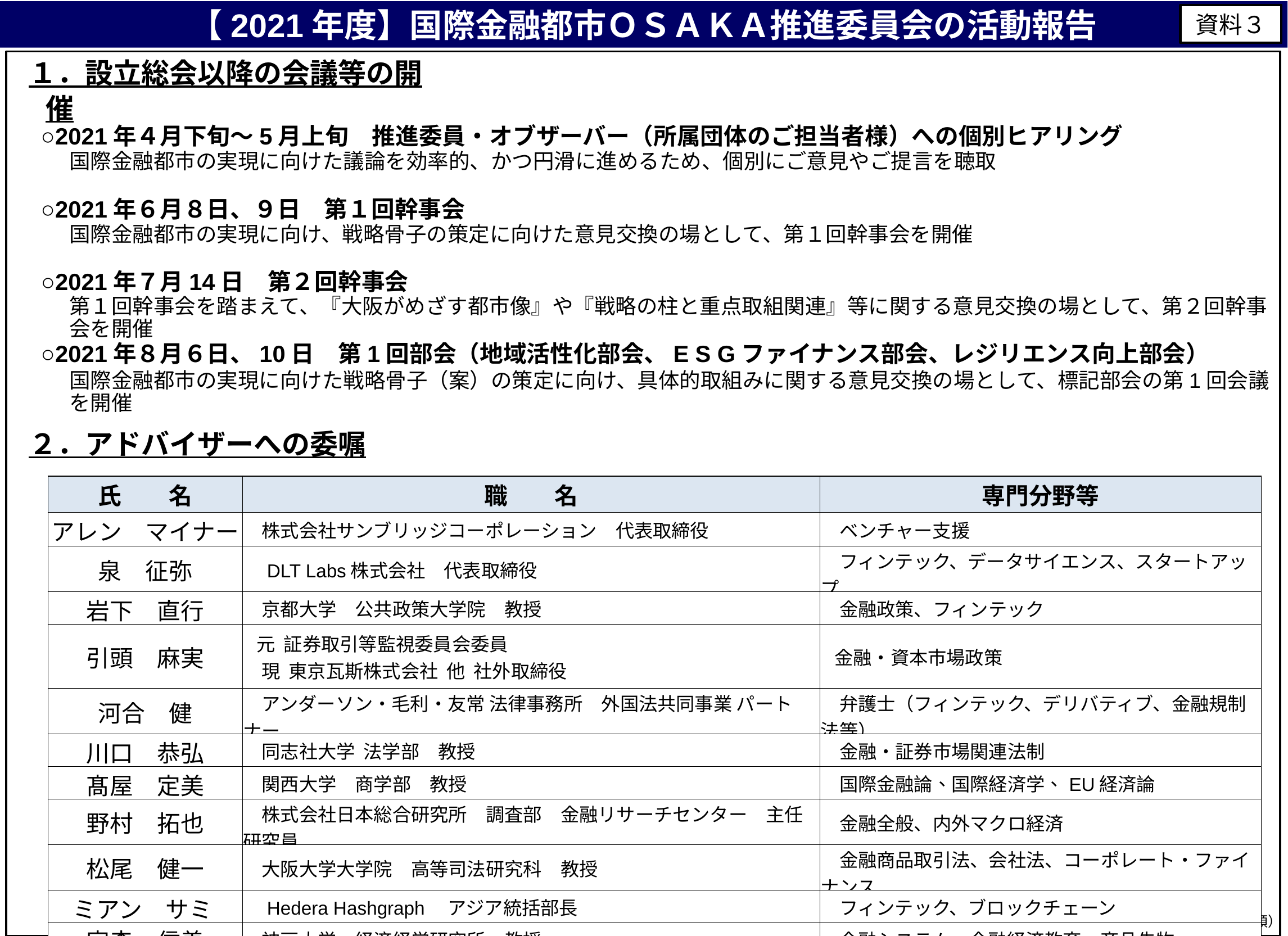

【2021年度】国際金融都市ＯＳＡＫＡ推進委員会の活動報告
資料３

１．設立総会以降の会議等の開催
○2021年４月下旬～5月上旬　推進委員・オブザーバー（所属団体のご担当者様）への個別ヒアリング
国際金融都市の実現に向けた議論を効率的、かつ円滑に進めるため、個別にご意見やご提言を聴取
○2021年６月８日、９日　第１回幹事会
国際金融都市の実現に向け、戦略骨子の策定に向けた意見交換の場として、第１回幹事会を開催
○2021年７月14日　第２回幹事会
第１回幹事会を踏まえて、『大阪がめざす都市像』や『戦略の柱と重点取組関連』等に関する意見交換の場として、第２回幹事会を開催
○2021年８月６日、10日　第1回部会（地域活性化部会、E S Gファイナンス部会、レジリエンス向上部会）
国際金融都市の実現に向けた戦略骨子（案）の策定に向け、具体的取組みに関する意見交換の場として、標記部会の第1回会議を開催
２．アドバイザーへの委嘱
| 氏　　名 | 職　　名 | 専門分野等 |
| --- | --- | --- |
| アレン　マイナー | 株式会社サンブリッジコーポレーション　代表取締役 | ベンチャー支援 |
| 泉　征弥 | DLT Labs株式会社　代表取締役 | フィンテック、データサイエンス、スタートアップ |
| 岩下　直行 | 京都大学　公共政策大学院　教授 | 金融政策、フィンテック |
| 引頭　麻実 | 元 証券取引等監視委員会委員 　現 東京瓦斯株式会社 他 社外取締役 | 金融・資本市場政策 |
| 河合　健 | アンダーソン・毛利・友常 法律事務所　外国法共同事業 パートナー | 弁護士（フィンテック、デリバティブ、金融規制法等） |
| 川口　恭弘 | 同志社大学 法学部　教授 | 金融・証券市場関連法制 |
| 髙屋　定美 | 関西大学　商学部　教授 | 国際金融論、国際経済学、EU経済論 |
| 野村　拓也 | 株式会社日本総合研究所　調査部　金融リサーチセンター　主任研究員 | 金融全般、内外マクロ経済 |
| 松尾　健一 | 大阪大学大学院　高等司法研究科　教授 | 金融商品取引法、会社法、コーポレート・ファイナンス |
| ミアン　サミ | Hedera Hashgraph　アジア統括部長 | フィンテック、ブロックチェーン |
| 家森　信善 | 神戸大学　経済経営研究所　教授 | 金融システム、金融経済教育、商品先物 |
　（敬称略・氏名50音順）